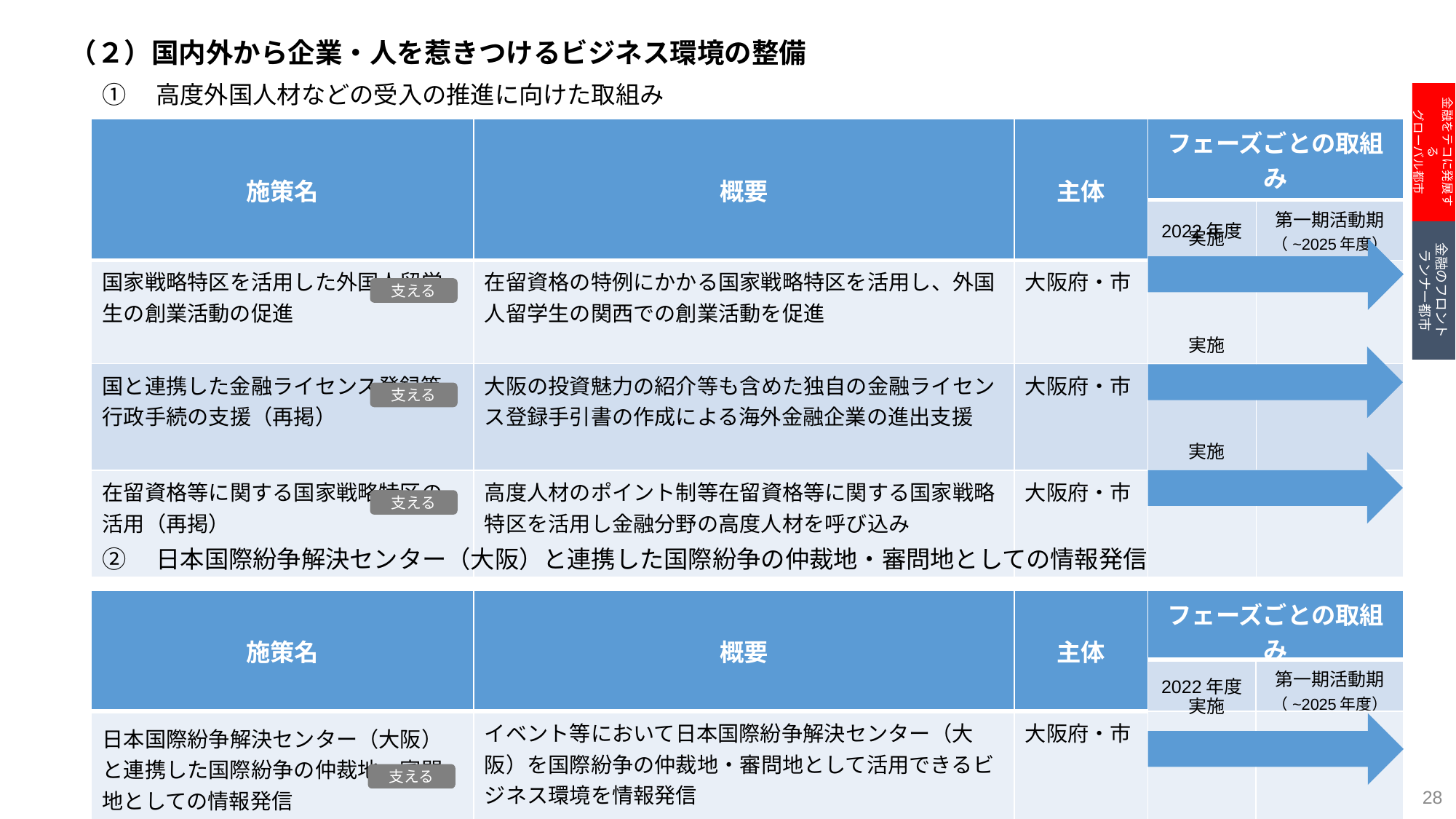

（２）国内外から企業・人を惹きつけるビジネス環境の整備
①　高度外国人材などの受入の推進に向けた取組み

金融をテコに発展する
グローバル都市
| 施策名 | 概要 | 主体 | フェーズごとの取組み |  |
| --- | --- | --- | --- | --- |
|  |  |  | 2022年度 | 第一期活動期 （~2025年度） |
| 国家戦略特区を活用した外国人留学生の創業活動の促進 | 在留資格の特例にかかる国家戦略特区を活用し、外国人留学生の関西での創業活動を促進 | 大阪府・市 |  |  |
| 国と連携した金融ライセンス登録等行政手続の支援（再掲） | 大阪の投資魅力の紹介等も含めた独自の金融ライセンス登録手引書の作成による海外金融企業の進出支援 | 大阪府・市 |  |  |
| 在留資格等に関する国家戦略特区の活用（再掲） | 高度人材のポイント制等在留資格等に関する国家戦略特区を活用し金融分野の高度人材を呼び込み | 大阪府・市 |  |  |
金融のフロント
ランナー都市
実施

支える
実施

支える
実施

支える
②　日本国際紛争解決センター（大阪）と連携した国際紛争の仲裁地・審問地としての情報発信

| 施策名 | 概要 | 主体 | フェーズごとの取組み |  |
| --- | --- | --- | --- | --- |
|  |  |  | 2022年度 | 第一期活動期 （~2025年度） |
| 日本国際紛争解決センター（大阪）と連携した国際紛争の仲裁地・審問地としての情報発信 | イベント等において日本国際紛争解決センター（大阪）を国際紛争の仲裁地・審問地として活用できるビジネス環境を情報発信 | 大阪府・市 |  |  |
実施

支える
28